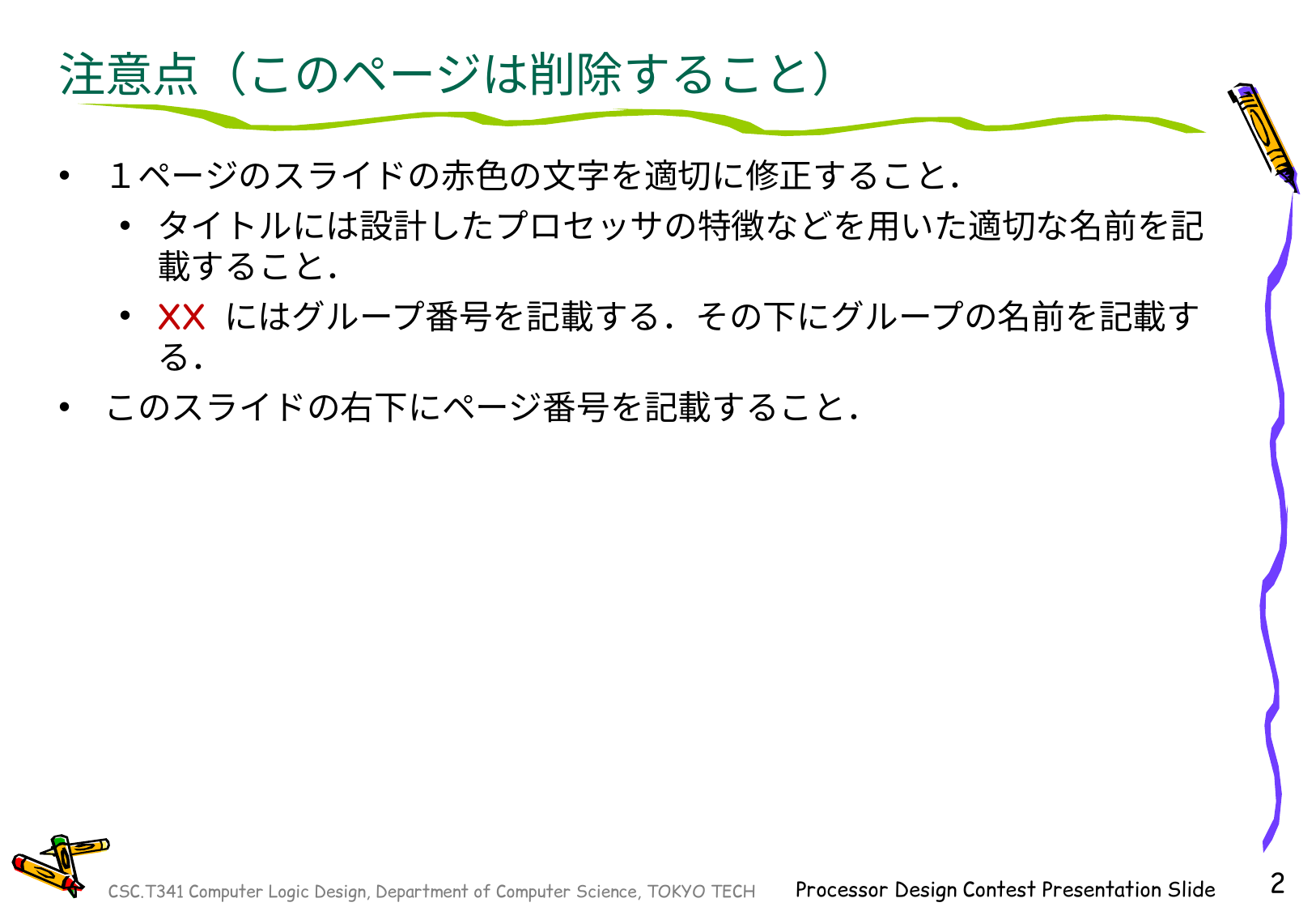

# 注意点（このページは削除すること）
１ページのスライドの赤色の文字を適切に修正すること．
タイトルには設計したプロセッサの特徴などを用いた適切な名前を記載すること．
XX にはグループ番号を記載する．その下にグループの名前を記載する．
このスライドの右下にページ番号を記載すること．

2
Processor Design Contest Presentation Slide